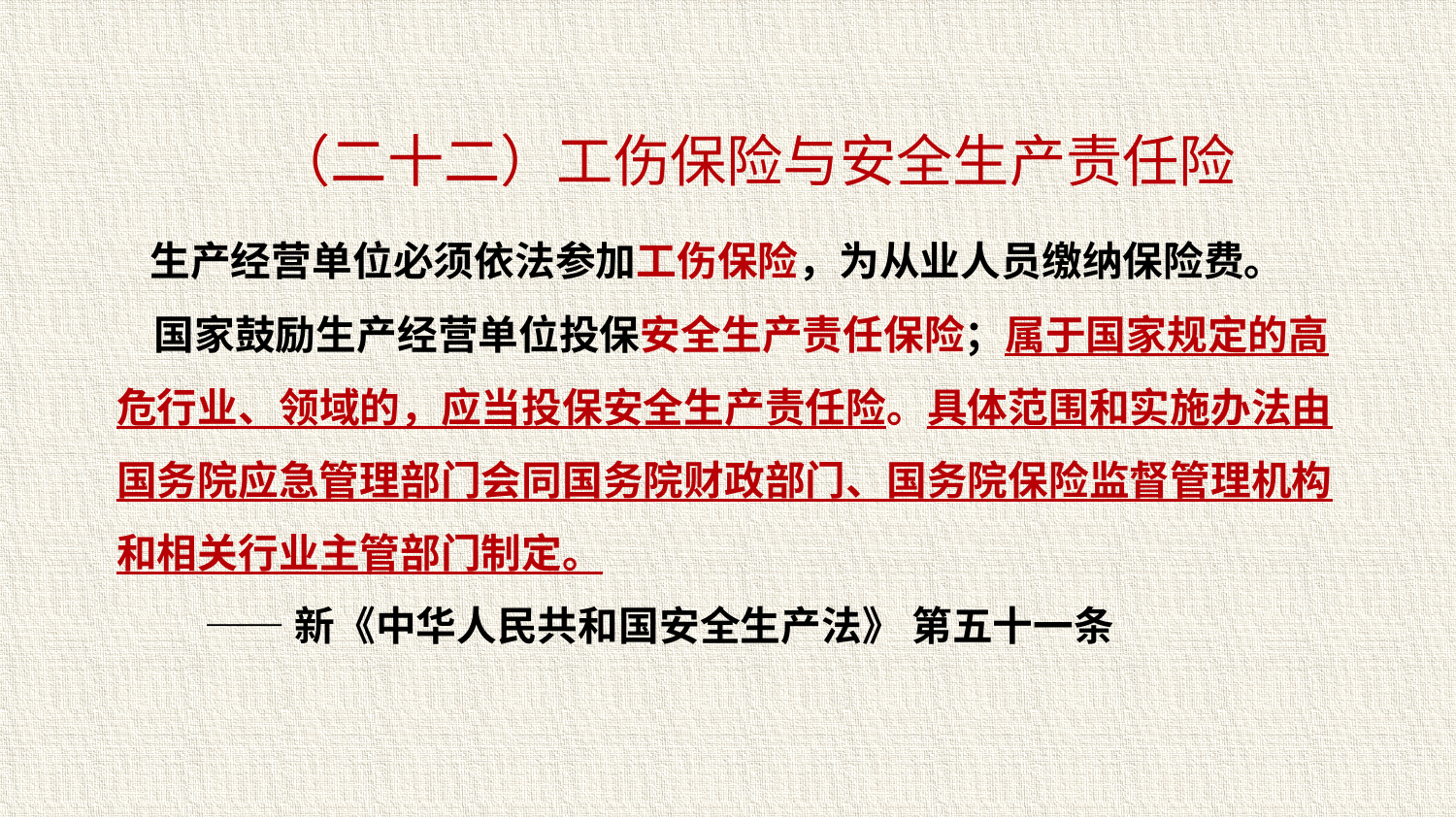

（二十二）工伤保险与安全生产责任险
  生产经营单位必须依法参加工伤保险，为从业人员缴纳保险费。
   国家鼓励生产经营单位投保安全生产责任保险；属于国家规定的高危行业、领域的，应当投保安全生产责任险。具体范围和实施办法由国务院应急管理部门会同国务院财政部门、国务院保险监督管理机构和相关行业主管部门制定。
            ——新《中华人民共和国安全生产法》 第五十一条